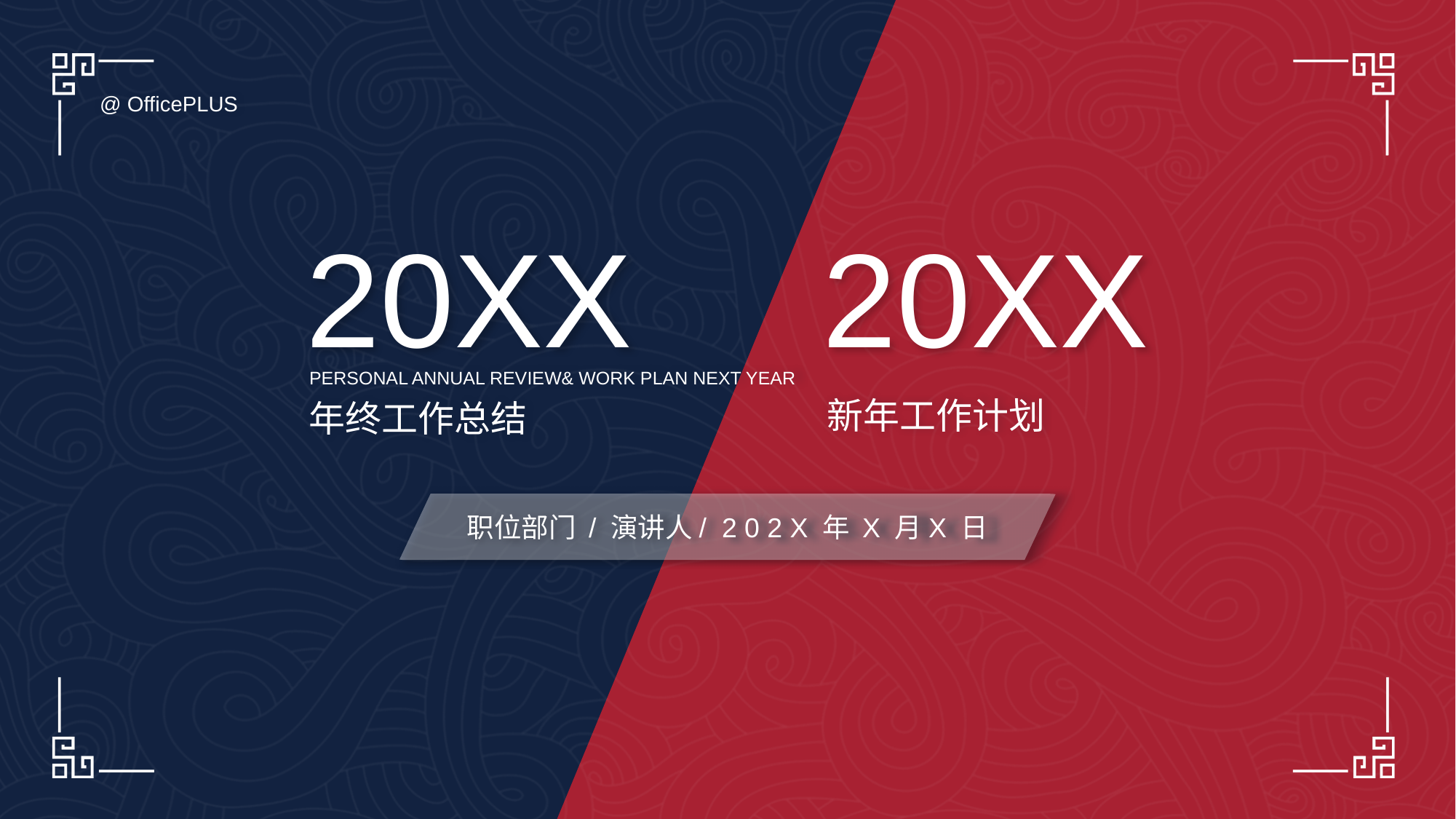

@ OfficePLUS
20XX
20XX
PERSONAL ANNUAL REVIEW& WORK PLAN NEXT YEAR
新年工作计划
年终工作总结
职位部门 / 演讲人/  2 0 2 X 年 X 月X 日